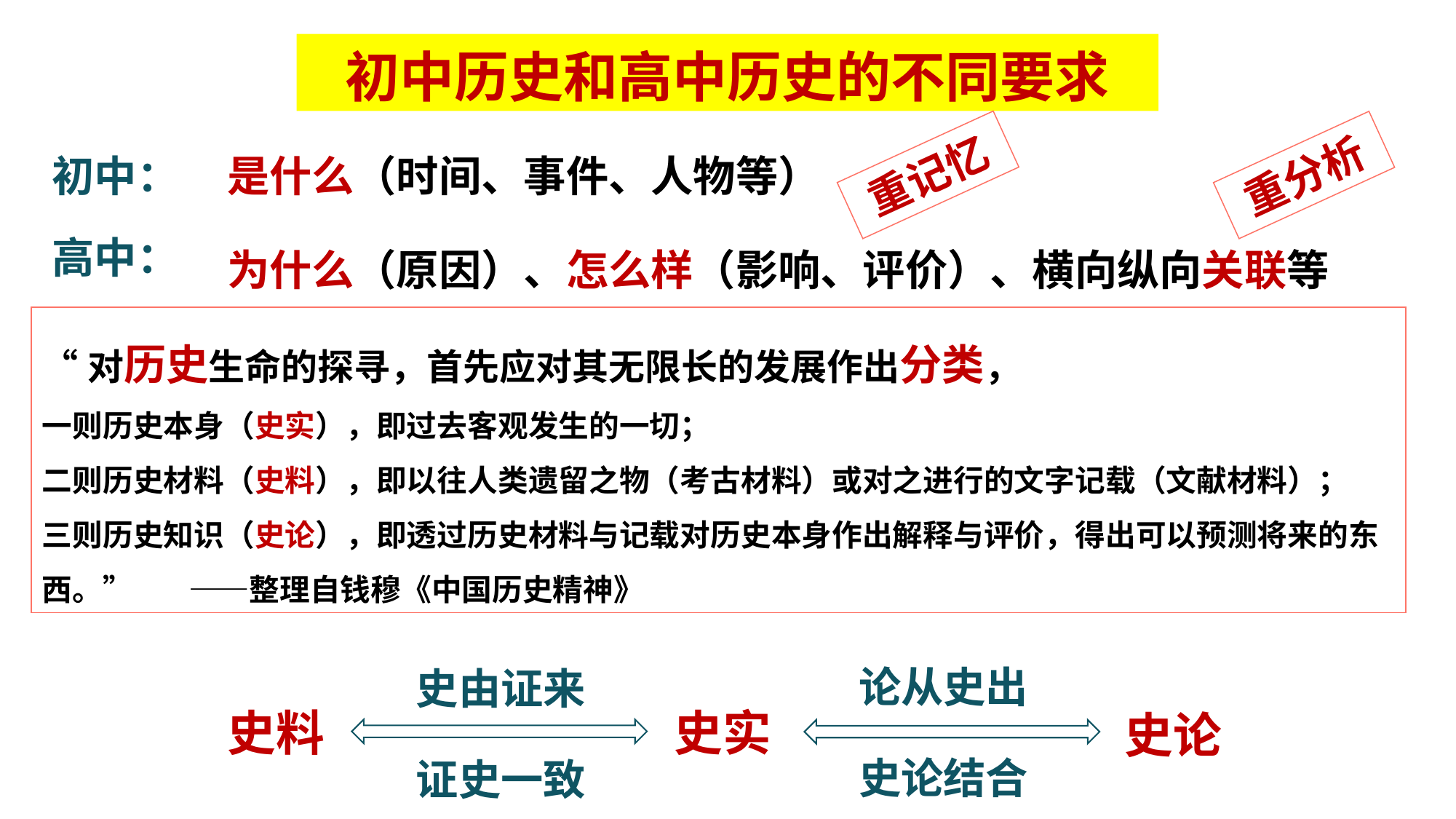

初中历史和高中历史的不同要求
重记忆
重分析
初中：
是什么（时间、事件、人物等）
为什么（原因）、怎么样（影响、评价）、横向纵向关联等
高中：
“对历史生命的探寻，首先应对其无限长的发展作出分类，
一则历史本身（史实），即过去客观发生的一切；
二则历史材料（史料），即以往人类遗留之物（考古材料）或对之进行的文字记载（文献材料）；
三则历史知识（史论），即透过历史材料与记载对历史本身作出解释与评价，得出可以预测将来的东西。”        ——整理自钱穆《中国历史精神》
论从史出
史由证来
史料
史实
史论

史论结合
证史一致
7